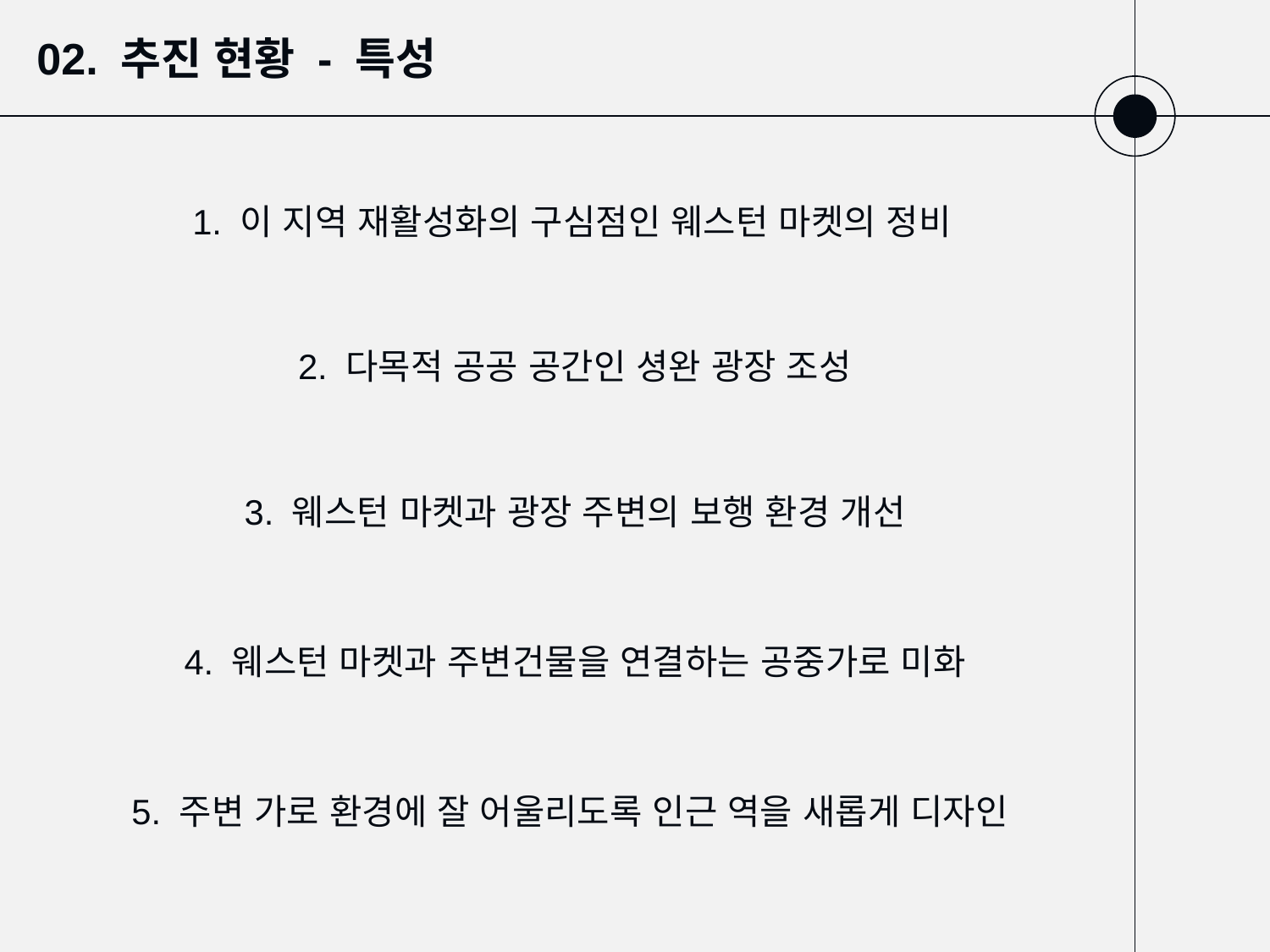

# 02. 추진 현황 - 특성

1. 이 지역 재활성화의 구심점인 웨스턴 마켓의 정비
2. 다목적 공공 공간인 셩완 광장 조성
3. 웨스턴 마켓과 광장 주변의 보행 환경 개선
4. 웨스턴 마켓과 주변건물을 연결하는 공중가로 미화
5. 주변 가로 환경에 잘 어울리도록 인근 역을 새롭게 디자인